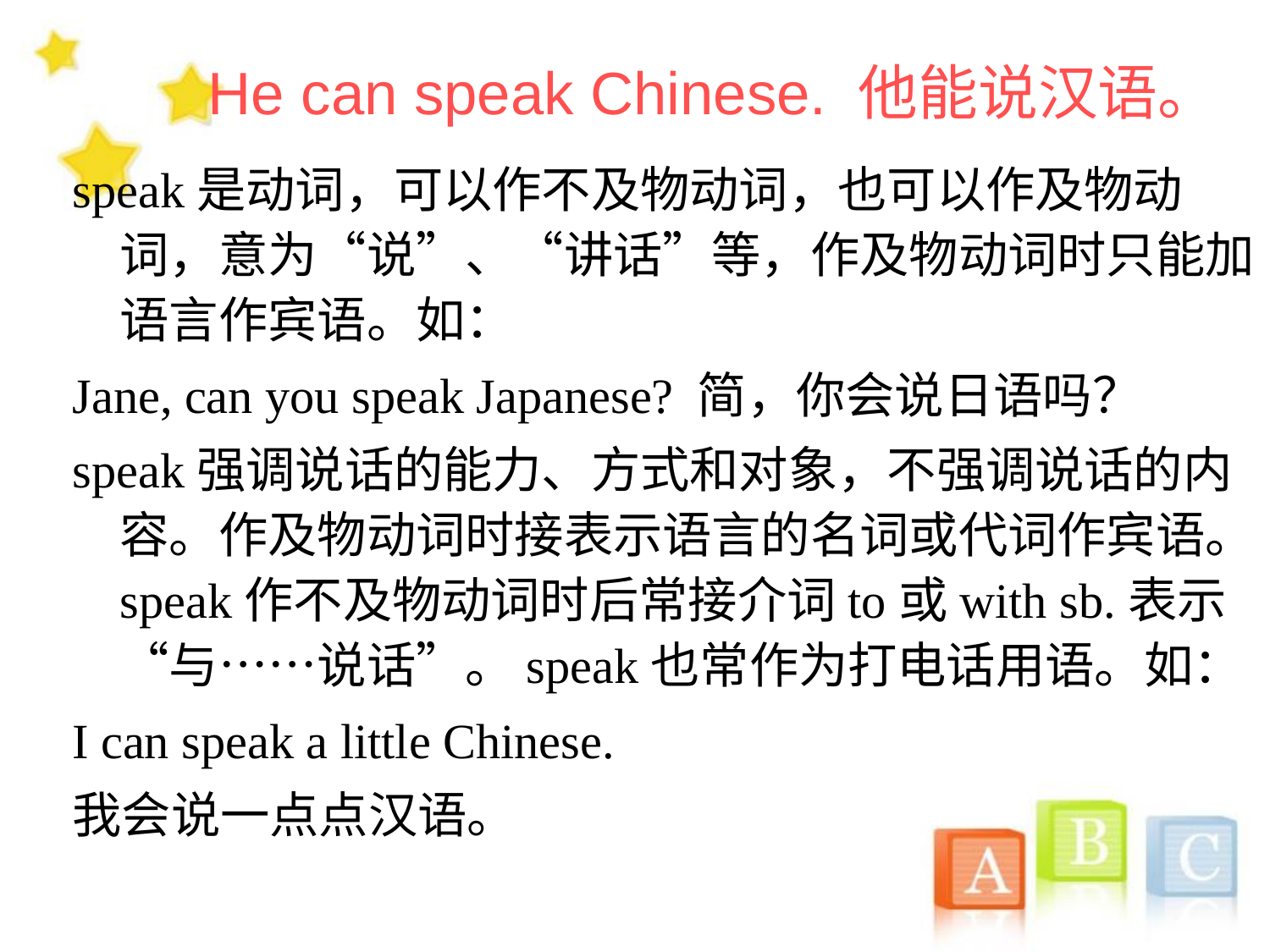

He can speak Chinese. 他能说汉语。
speak是动词，可以作不及物动词，也可以作及物动词，意为“说”、“讲话”等，作及物动词时只能加语言作宾语。如：
Jane, can you speak Japanese? 简，你会说日语吗？
speak强调说话的能力、方式和对象，不强调说话的内容。作及物动词时接表示语言的名词或代词作宾语。speak作不及物动词时后常接介词to或with sb.表示“与……说话”。speak也常作为打电话用语。如：
I can speak a little Chinese.
我会说一点点汉语。